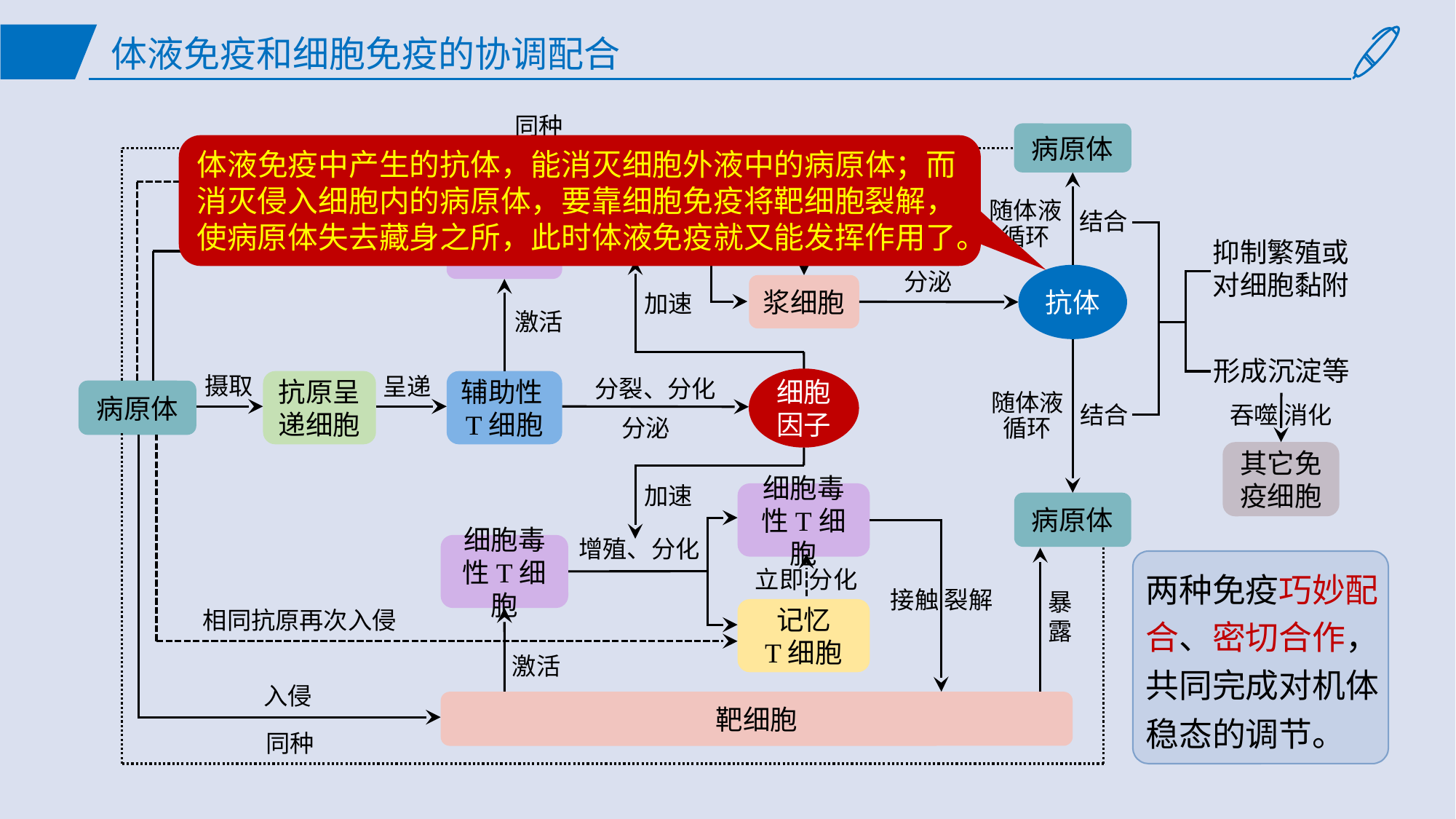

# 体液免疫和细胞免疫的协调配合
同种
病原体
记忆
B细胞
结合
随体液循环
相同抗原再次入侵

增殖、分化
激活

B细胞
抑制繁殖或
对细胞黏附
立即 分化
加速
分泌
抗体

浆细胞
激活
结合
随体液循环
形成沉淀等
摄取
呈递
细胞因子
分裂、分化
分泌
抗原呈递细胞
辅助性T细胞
病原体
吞噬 消化
其它免疫细胞
加速
细胞毒性T细胞
病原体

增殖、分化
细胞毒性T细胞
立即 分化
接触 裂解
暴露
记忆
T细胞
相同抗原再次入侵
激活
入侵
靶细胞
同种

体液免疫中产生的抗体，能消灭细胞外液中的病原体；而消灭侵入细胞内的病原体，要靠细胞免疫将靶细胞裂解，使病原体失去藏身之所，此时体液免疫就又能发挥作用了。

两种免疫巧妙配合、密切合作，共同完成对机体稳态的调节。